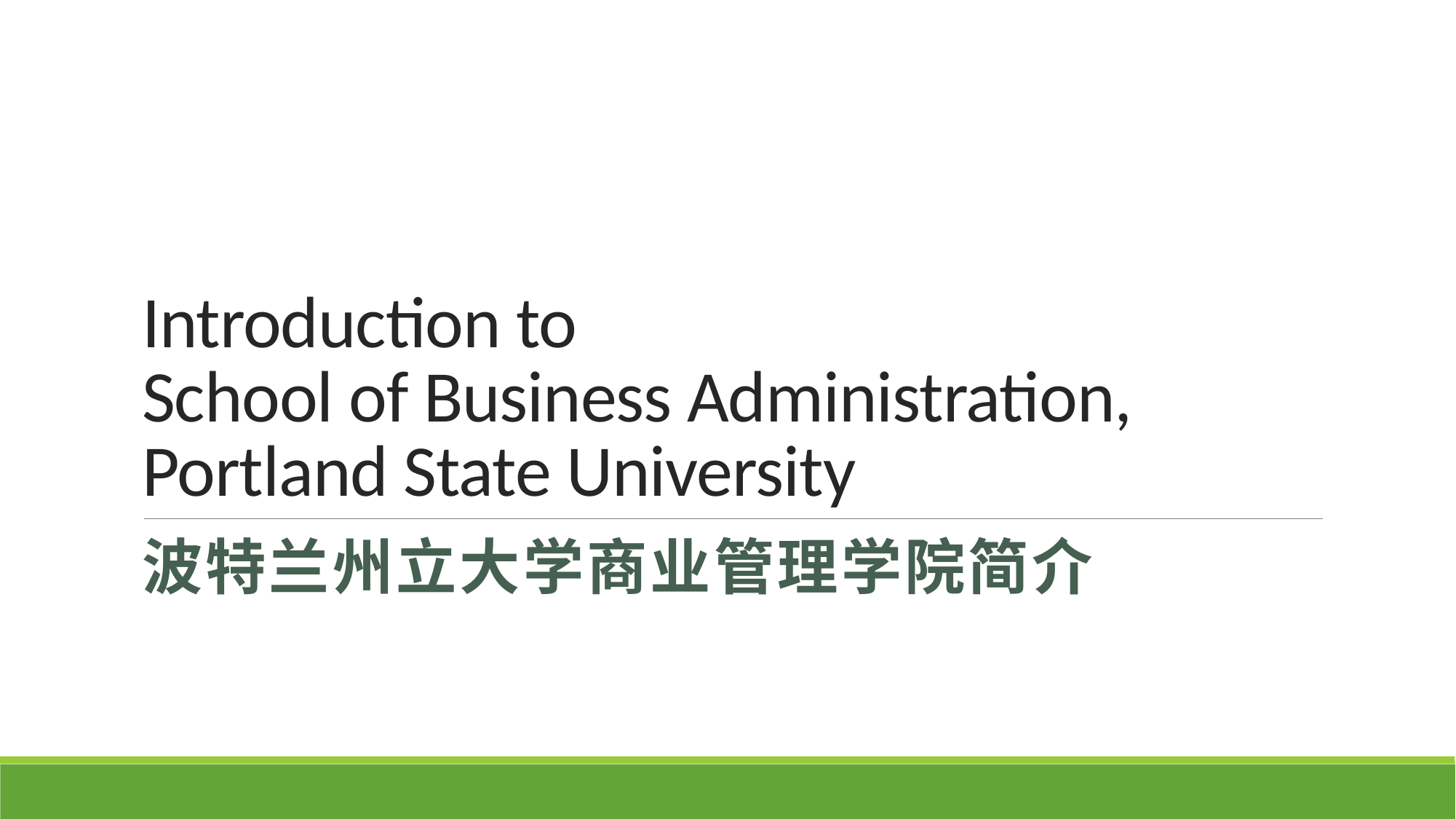

# Introduction to School of Business Administration, Portland State University
波特兰州立大学商业管理学院简介